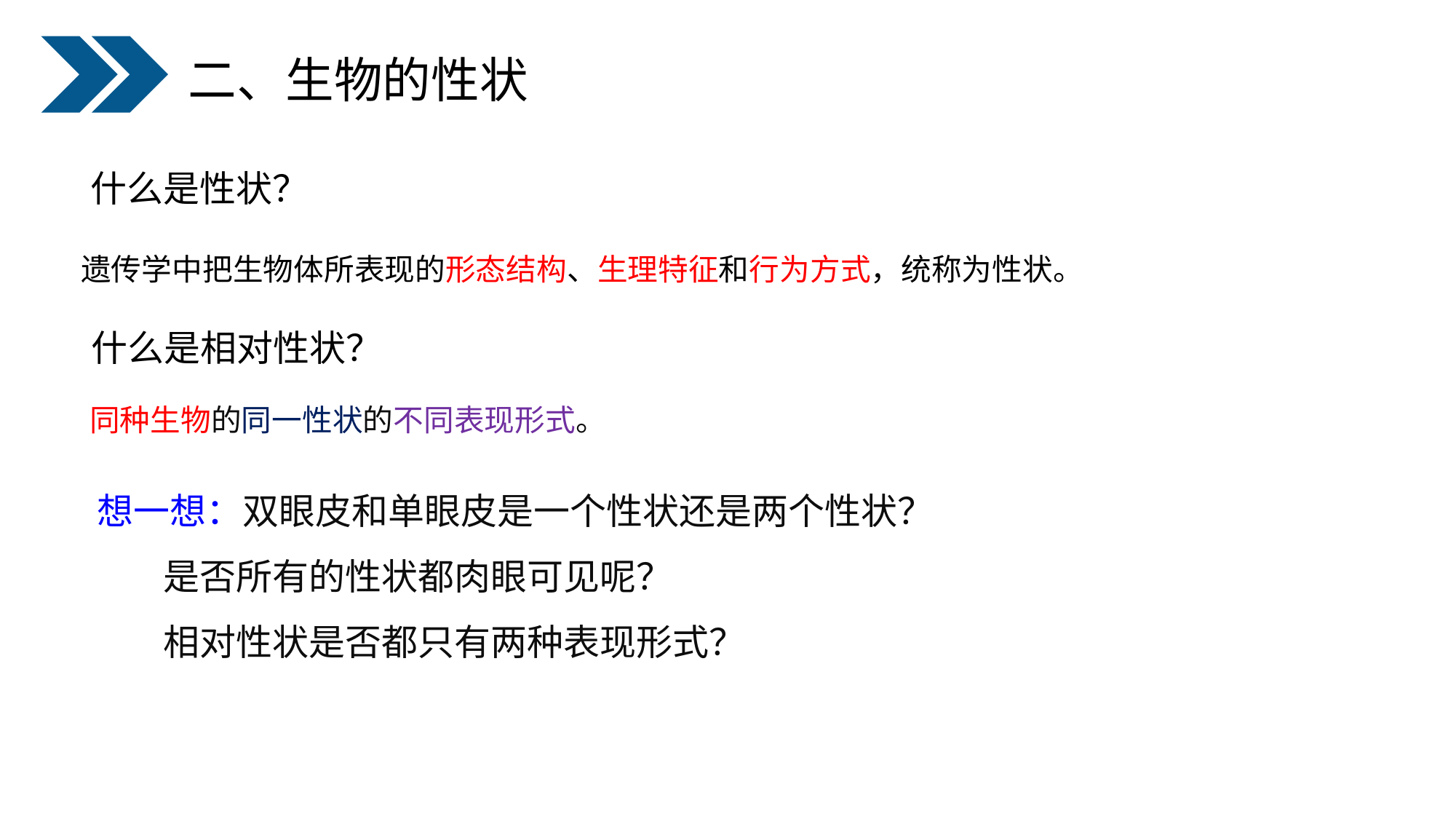

二、生物的性状
什么是性状？
       遗传学中把生物体所表现的形态结构、生理特征和行为方式，统称为性状。
什么是相对性状？
同种生物的同一性状的不同表现形式。
想一想：双眼皮和单眼皮是一个性状还是两个性状？
       是否所有的性状都肉眼可见呢？
       相对性状是否都只有两种表现形式？